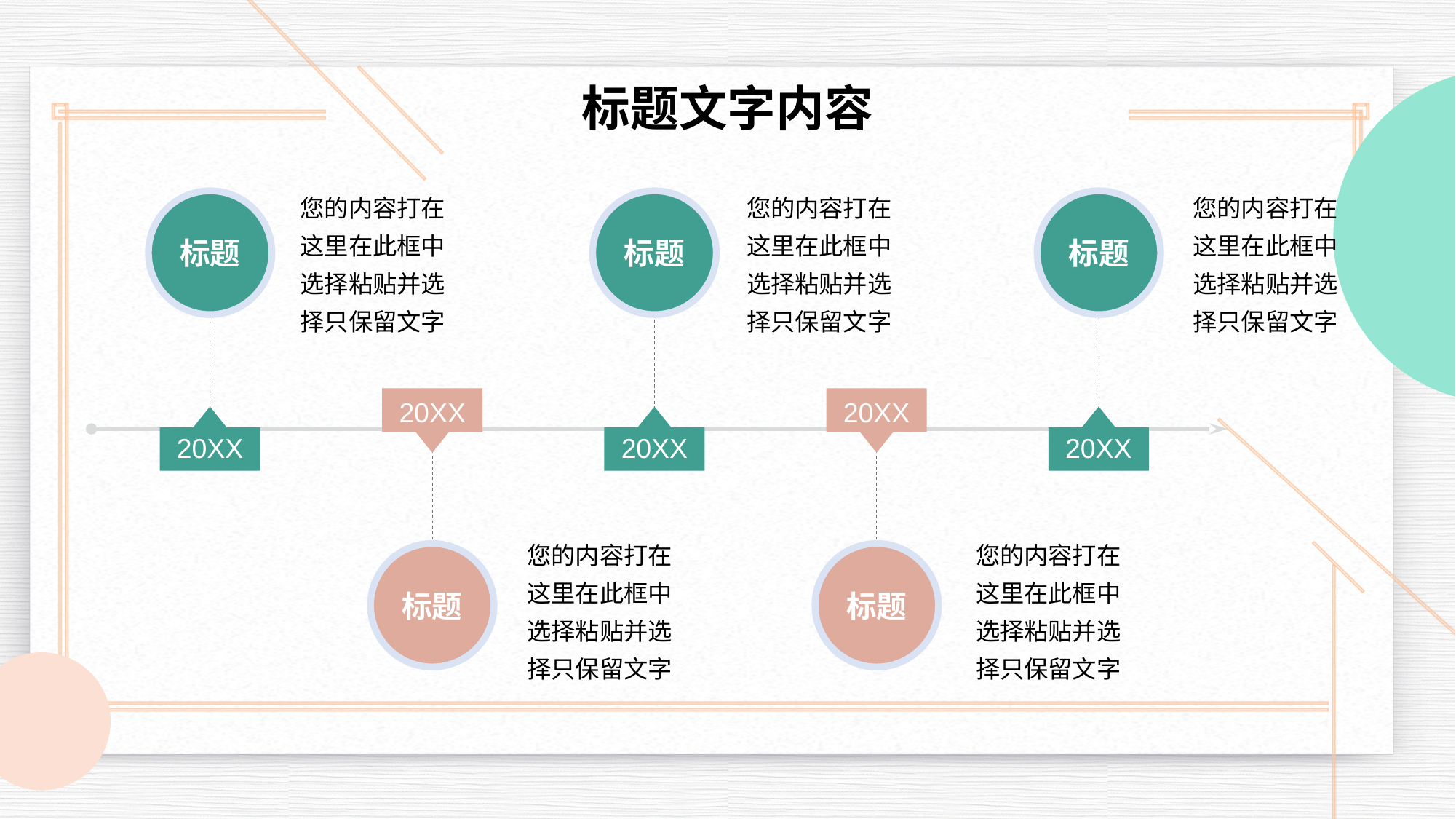

# 标题文字内容
您的内容打在这里在此框中选择粘贴并选择只保留文字
您的内容打在这里在此框中选择粘贴并选择只保留文字
您的内容打在这里在此框中选择粘贴并选择只保留文字
标题
20XX
标题
20XX
标题
20XX
20XX
标题
20XX
标题
您的内容打在这里在此框中选择粘贴并选择只保留文字
您的内容打在这里在此框中选择粘贴并选择只保留文字